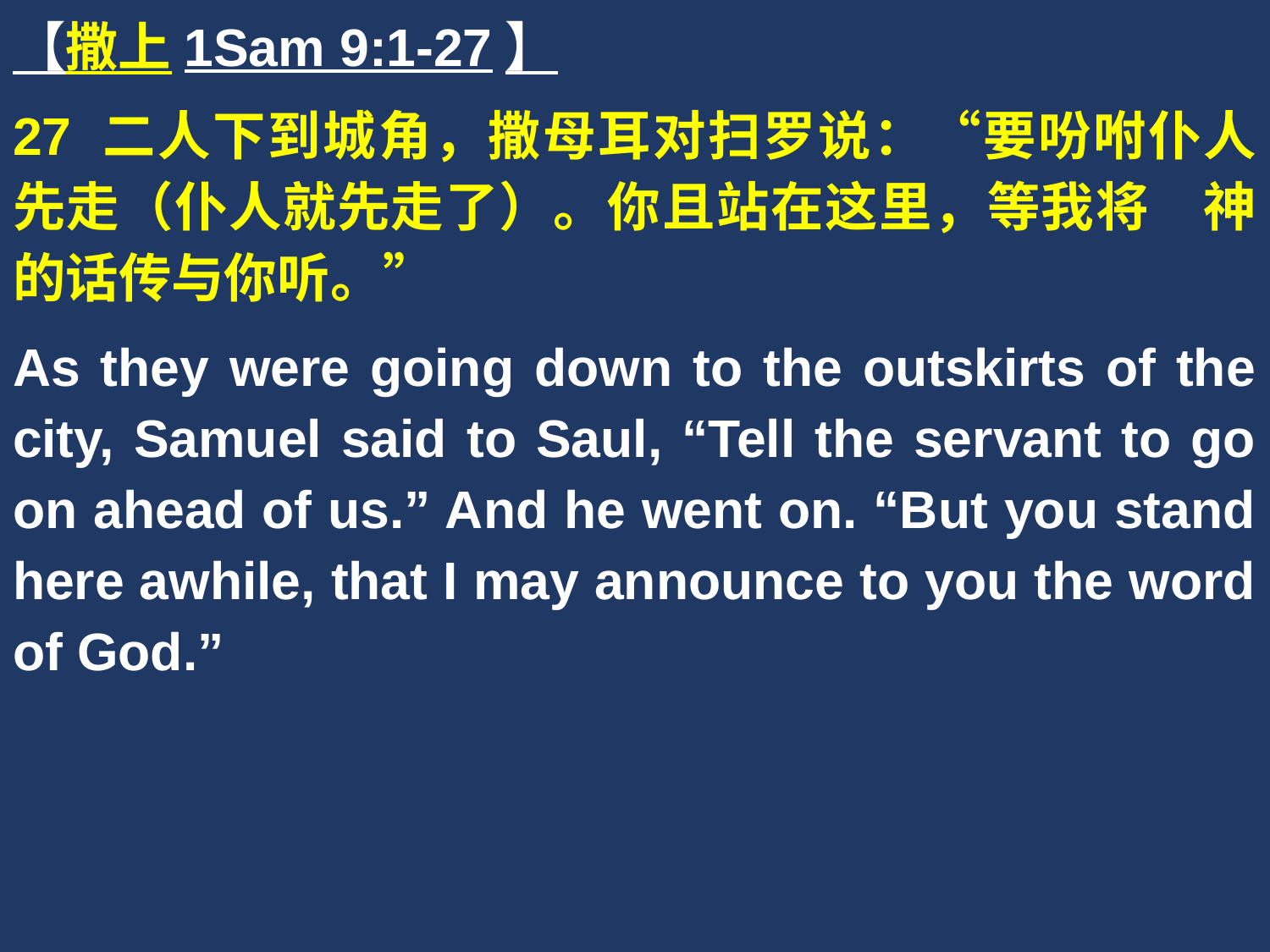

【撒上1Sam 9:1-27】
27 二人下到城角，撒母耳对扫罗说：“要吩咐仆人先走（仆人就先走了）。你且站在这里，等我将　神的话传与你听。”
As they were going down to the outskirts of the city, Samuel said to Saul, “Tell the servant to go on ahead of us.” And he went on. “But you stand here awhile, that I may announce to you the word of God.”